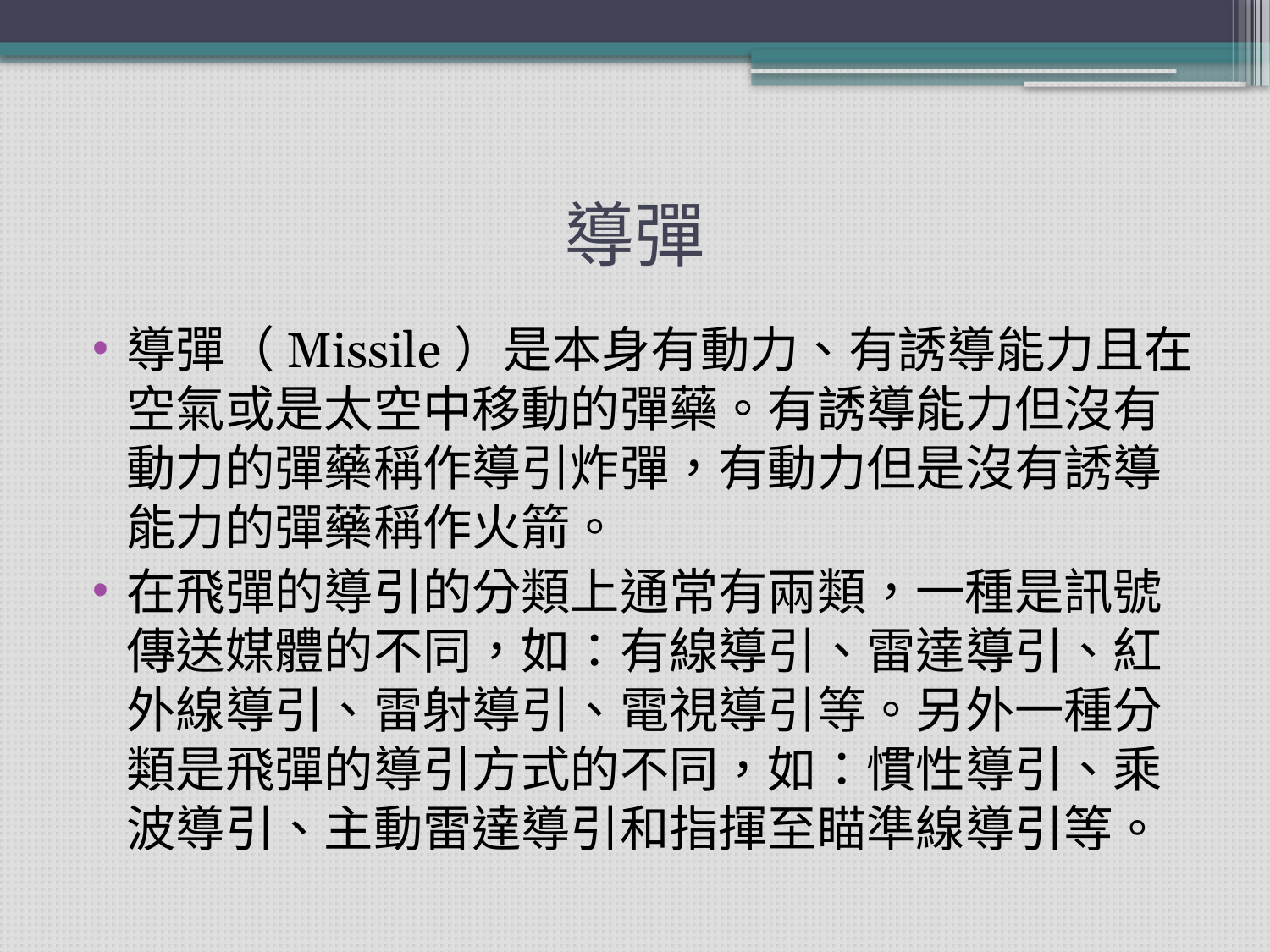

# 導彈
導彈（Missile）是本身有動力、有誘導能力且在空氣或是太空中移動的彈藥。有誘導能力但沒有動力的彈藥稱作導引炸彈，有動力但是沒有誘導能力的彈藥稱作火箭。
在飛彈的導引的分類上通常有兩類，一種是訊號傳送媒體的不同，如：有線導引、雷達導引、紅外線導引、雷射導引、電視導引等。另外一種分類是飛彈的導引方式的不同，如：慣性導引、乘波導引、主動雷達導引和指揮至瞄準線導引等。